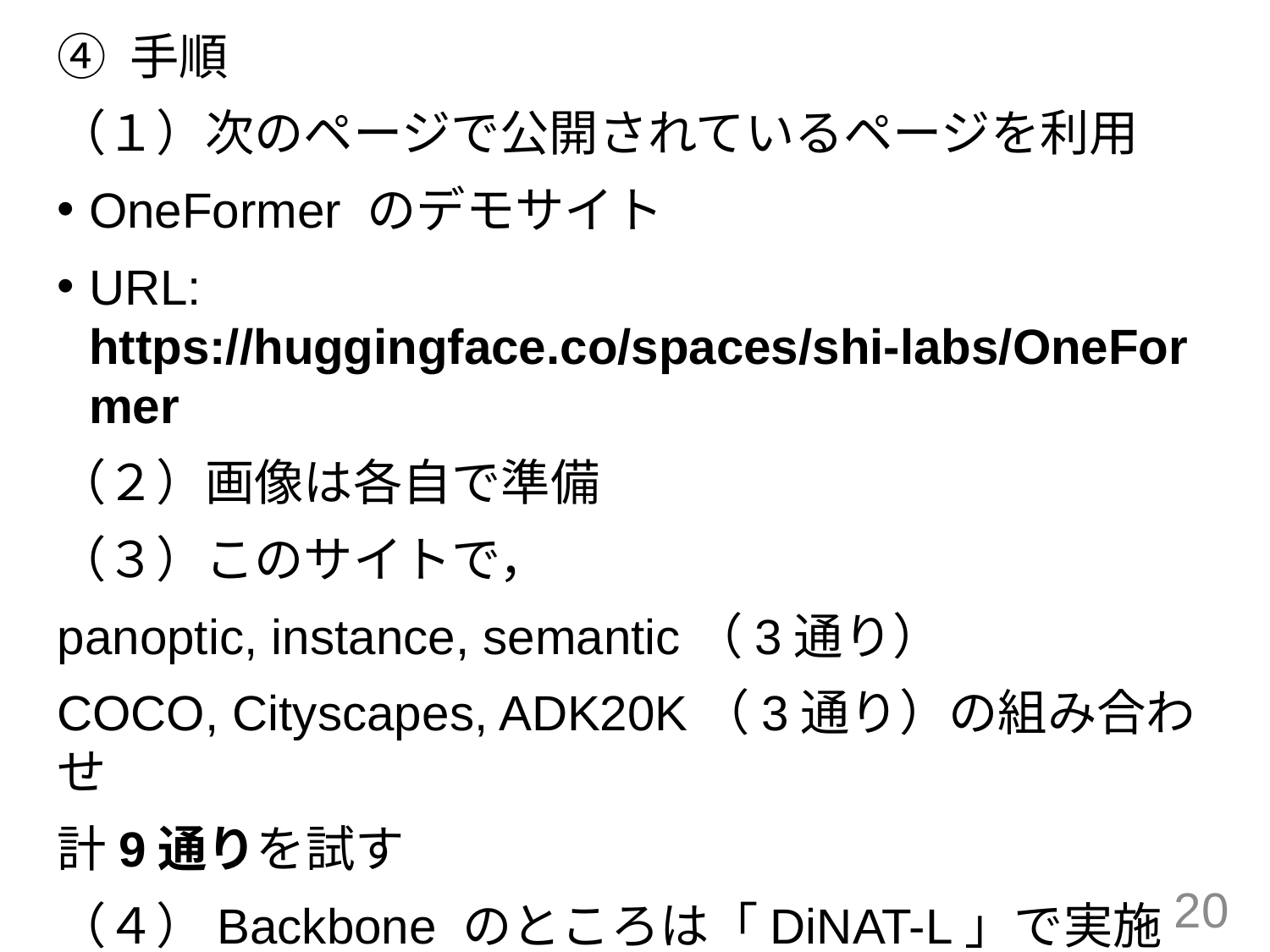

④ 手順
（１）次のページで公開されているページを利用
OneFormer のデモサイト
URL: https://huggingface.co/spaces/shi-labs/OneFormer
（２）画像は各自で準備
（３）このサイトで，
panoptic, instance, semantic（3通り）
COCO, Cityscapes, ADK20K（3通り）の組み合わせ
計9通りを試す
（４）Backbone のところは「DiNAT-L」で実施
#
20